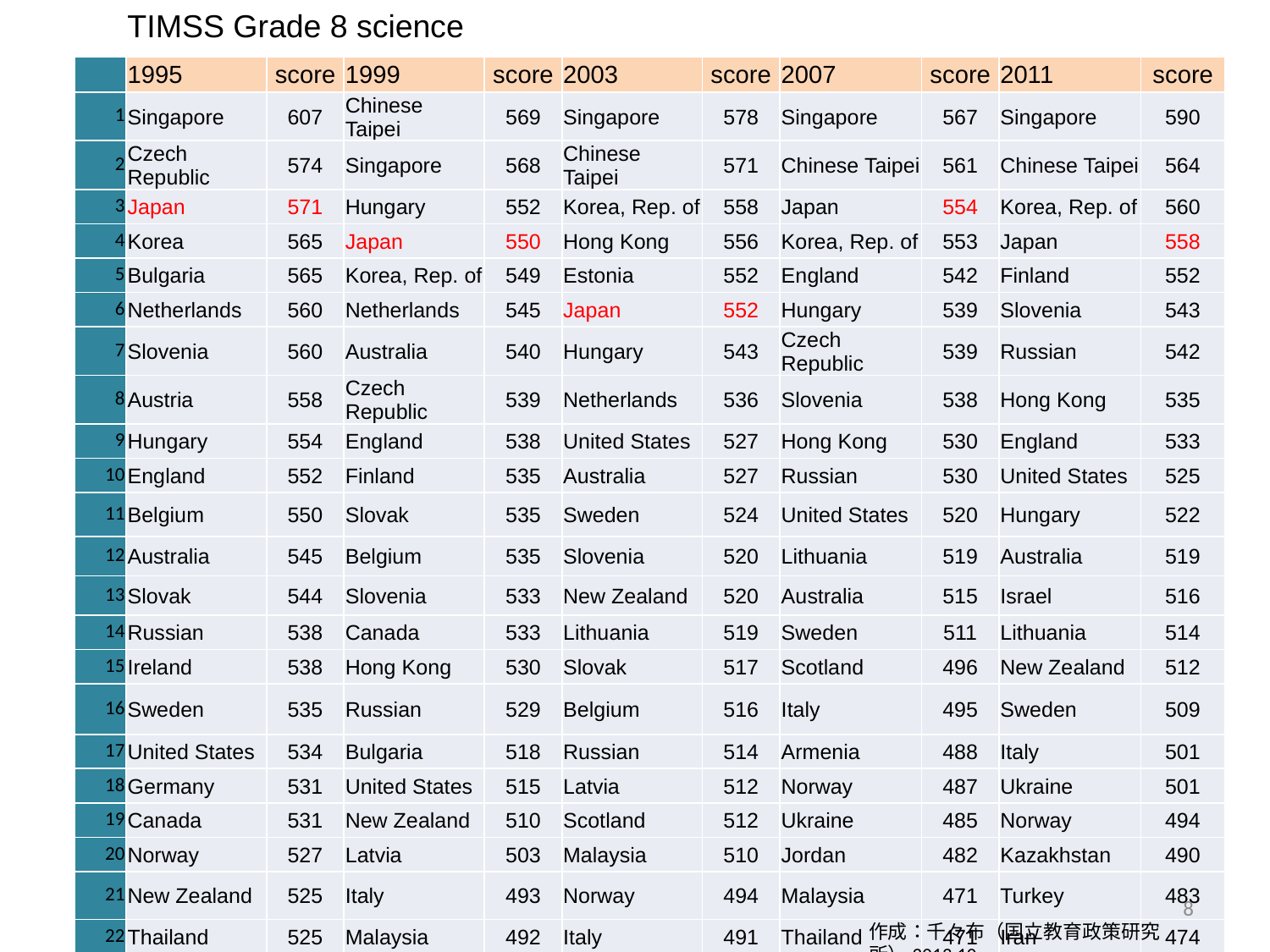

TIMSS Grade 8 science
|  | 1995 | score | 1999 | score | 2003 | score | 2007 | score | 2011 | score |
| --- | --- | --- | --- | --- | --- | --- | --- | --- | --- | --- |
| 1 | Singapore | 607 | Chinese Taipei | 569 | Singapore | 578 | Singapore | 567 | Singapore | 590 |
| 2 | Czech Republic | 574 | Singapore | 568 | Chinese Taipei | 571 | Chinese Taipei | 561 | Chinese Taipei | 564 |
| 3 | Japan | 571 | Hungary | 552 | Korea, Rep. of | 558 | Japan | 554 | Korea, Rep. of | 560 |
| 4 | Korea | 565 | Japan | 550 | Hong Kong | 556 | Korea, Rep. of | 553 | Japan | 558 |
| 5 | Bulgaria | 565 | Korea, Rep. of | 549 | Estonia | 552 | England | 542 | Finland | 552 |
| 6 | Netherlands | 560 | Netherlands | 545 | Japan | 552 | Hungary | 539 | Slovenia | 543 |
| 7 | Slovenia | 560 | Australia | 540 | Hungary | 543 | Czech Republic | 539 | Russian | 542 |
| 8 | Austria | 558 | Czech Republic | 539 | Netherlands | 536 | Slovenia | 538 | Hong Kong | 535 |
| 9 | Hungary | 554 | England | 538 | United States | 527 | Hong Kong | 530 | England | 533 |
| 10 | England | 552 | Finland | 535 | Australia | 527 | Russian | 530 | United States | 525 |
| 11 | Belgium | 550 | Slovak | 535 | Sweden | 524 | United States | 520 | Hungary | 522 |
| 12 | Australia | 545 | Belgium | 535 | Slovenia | 520 | Lithuania | 519 | Australia | 519 |
| 13 | Slovak | 544 | Slovenia | 533 | New Zealand | 520 | Australia | 515 | Israel | 516 |
| 14 | Russian | 538 | Canada | 533 | Lithuania | 519 | Sweden | 511 | Lithuania | 514 |
| 15 | Ireland | 538 | Hong Kong | 530 | Slovak | 517 | Scotland | 496 | New Zealand | 512 |
| 16 | Sweden | 535 | Russian | 529 | Belgium | 516 | Italy | 495 | Sweden | 509 |
| 17 | United States | 534 | Bulgaria | 518 | Russian | 514 | Armenia | 488 | Italy | 501 |
| 18 | Germany | 531 | United States | 515 | Latvia | 512 | Norway | 487 | Ukraine | 501 |
| 19 | Canada | 531 | New Zealand | 510 | Scotland | 512 | Ukraine | 485 | Norway | 494 |
| 20 | Norway | 527 | Latvia | 503 | Malaysia | 510 | Jordan | 482 | Kazakhstan | 490 |
| 21 | New Zealand | 525 | Italy | 493 | Norway | 494 | Malaysia | 471 | Turkey | 483 |
| 22 | Thailand | 525 | Malaysia | 492 | Italy | 491 | Thailand | 471 | Iran | 474 |
8
作成：千々布（国立教育政策研究所）2013.10